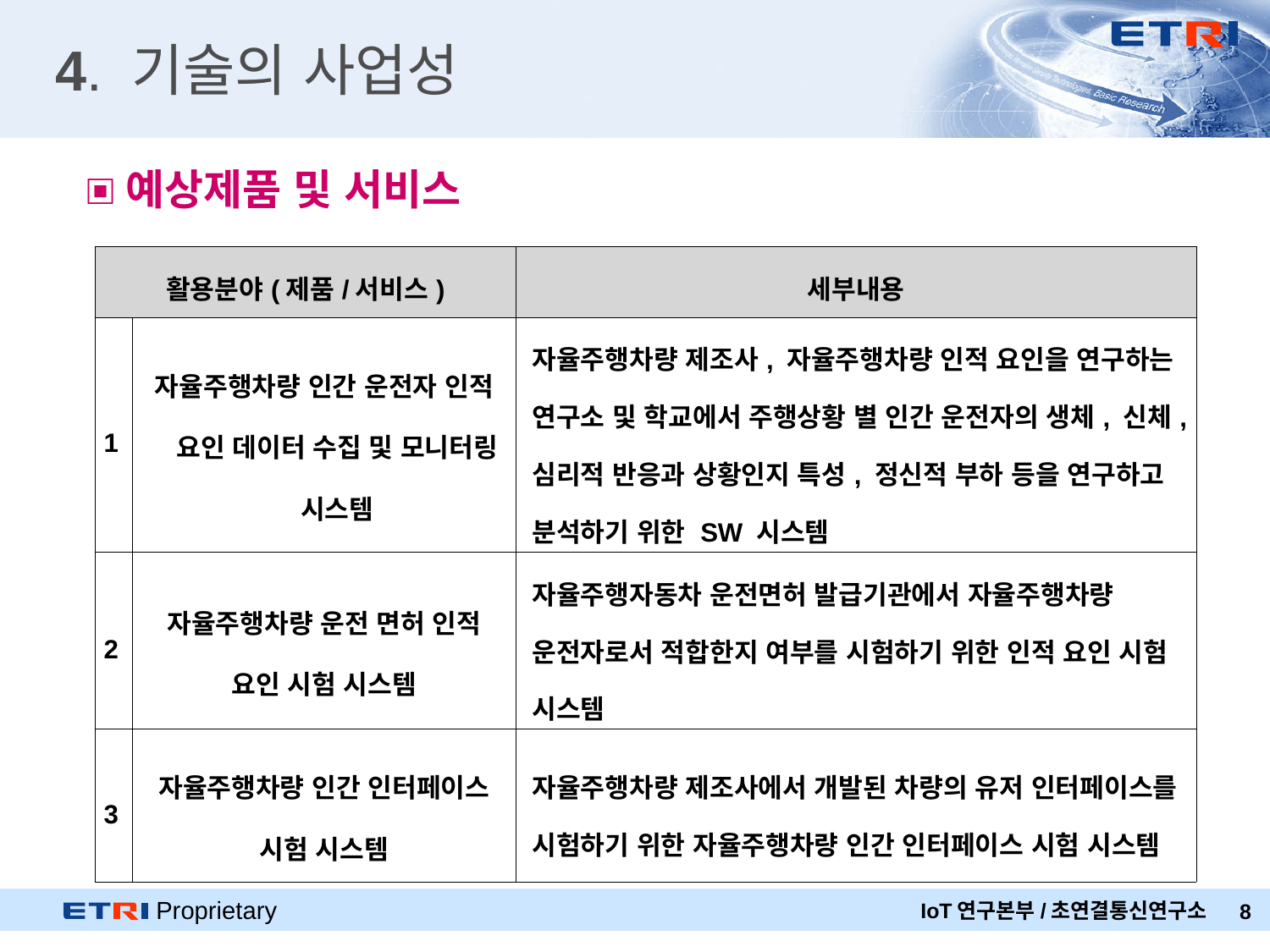

4. 기술의 사업성
예상제품 및 서비스
| 활용분야(제품/서비스) |  | 세부내용 |
| --- | --- | --- |
| 1 | 자율주행차량 인간 운전자 인적 요인 데이터 수집 및 모니터링 시스템 | 자율주행차량 제조사, 자율주행차량 인적 요인을 연구하는 연구소 및 학교에서 주행상황 별 인간 운전자의 생체, 신체, 심리적 반응과 상황인지 특성, 정신적 부하 등을 연구하고 분석하기 위한 SW 시스템 |
| 2 | 자율주행차량 운전 면허 인적 요인 시험 시스템 | 자율주행자동차 운전면허 발급기관에서 자율주행차량 운전자로서 적합한지 여부를 시험하기 위한 인적 요인 시험 시스템 |
| 3 | 자율주행차량 인간 인터페이스 시험 시스템 | 자율주행차량 제조사에서 개발된 차량의 유저 인터페이스를 시험하기 위한 자율주행차량 인간 인터페이스 시험 시스템 |